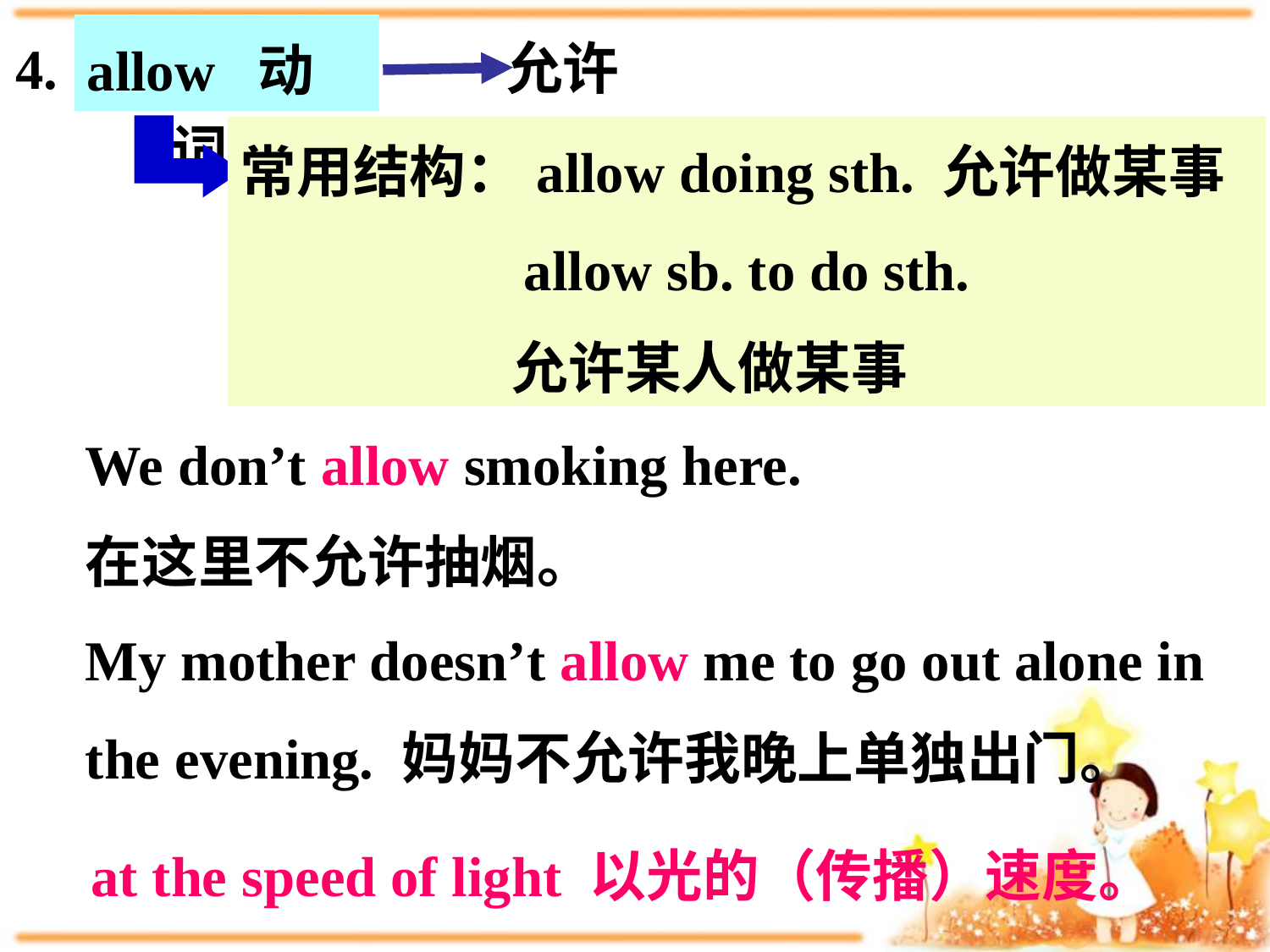

允许
allow  动词
4.

常用结构：allow doing sth. 允许做某事
                    allow sb. to do sth.
                    允许某人做某事
We don’t allow smoking here.
在这里不允许抽烟。
My mother doesn’t allow me to go out alone in
the evening. 妈妈不允许我晚上单独出门。
at the speed of light 以光的（传播）速度。